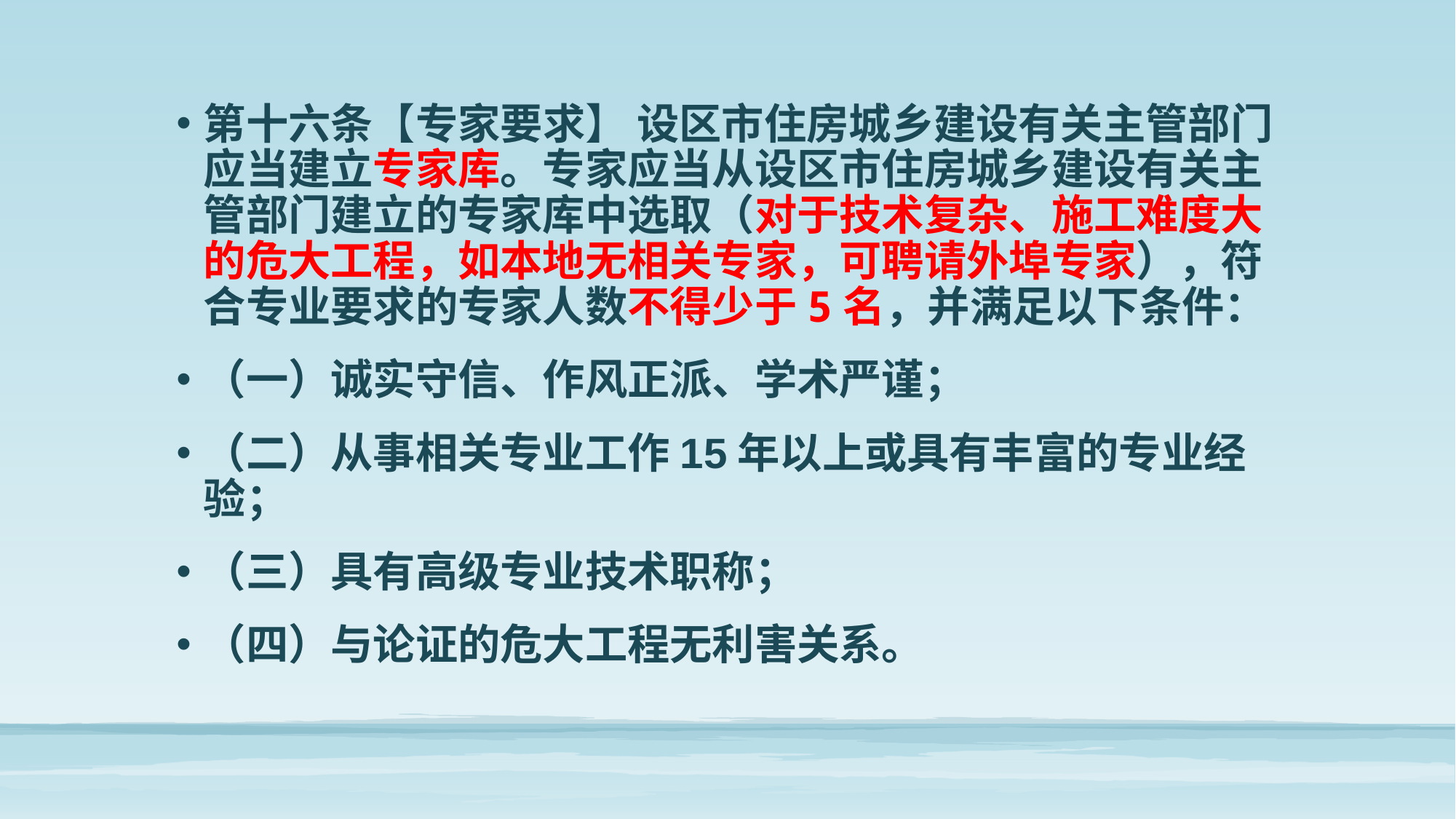

第十六条【专家要求】 设区市住房城乡建设有关主管部门应当建立专家库。专家应当从设区市住房城乡建设有关主管部门建立的专家库中选取（对于技术复杂、施工难度大的危大工程，如本地无相关专家，可聘请外埠专家），符合专业要求的专家人数不得少于5名，并满足以下条件：
（一）诚实守信、作风正派、学术严谨；
（二）从事相关专业工作15年以上或具有丰富的专业经验；
（三）具有高级专业技术职称；
（四）与论证的危大工程无利害关系。